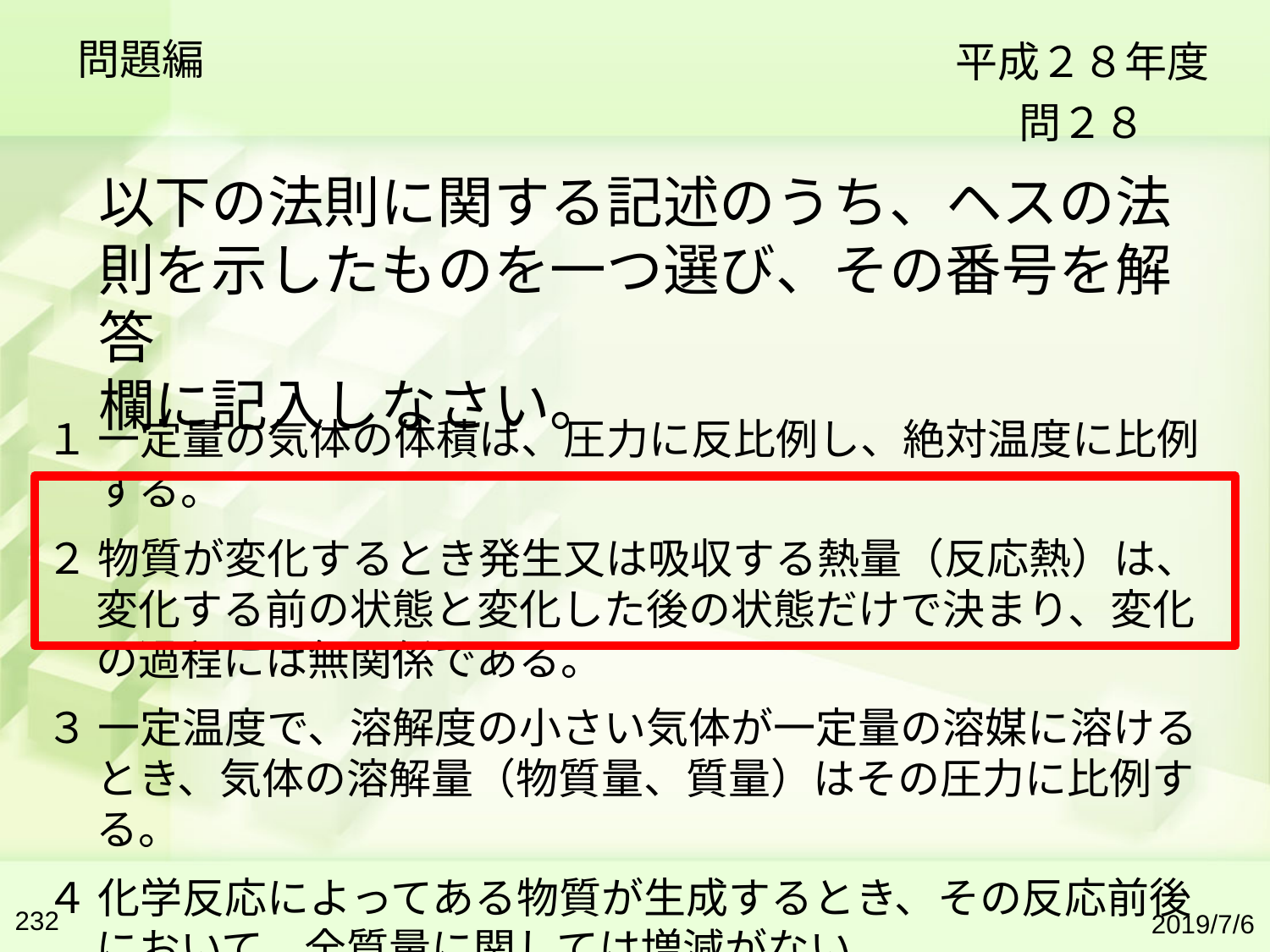

問題編
平成２８年度
問２８
以下の法則に関する記述のうち、ヘスの法則を示したものを一つ選び、その番号を解答
欄に記入しなさい。
１ 一定量の気体の体積は、圧力に反比例し、絶対温度に比例する。
２ 物質が変化するとき発生又は吸収する熱量（反応熱）は、変化する前の状態と変化した後の状態だけで決まり、変化の過程には無関係である。
３ 一定温度で、溶解度の小さい気体が一定量の溶媒に溶けるとき、気体の溶解量（物質量、質量）はその圧力に比例する。
４ 化学反応によってある物質が生成するとき、その反応前後において、全質量に関しては増減がない。

232
2019/7/6